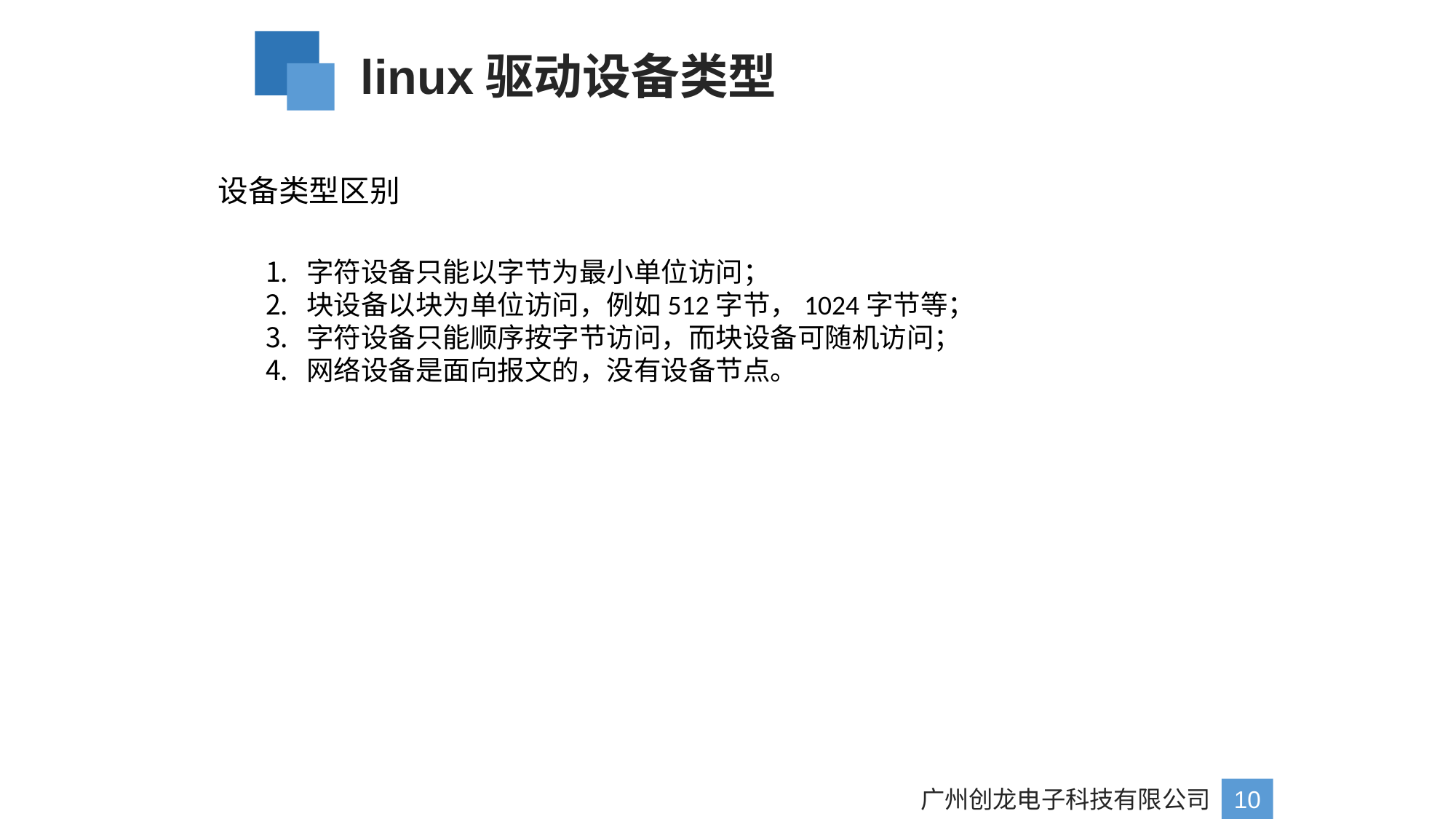

linux驱动设备类型
设备类型区别
字符设备只能以字节为最小单位访问；
块设备以块为单位访问，例如512字节，1024字节等；
字符设备只能顺序按字节访问，而块设备可随机访问；
网络设备是面向报文的，没有设备节点。
广州创龙电子科技有限公司
10